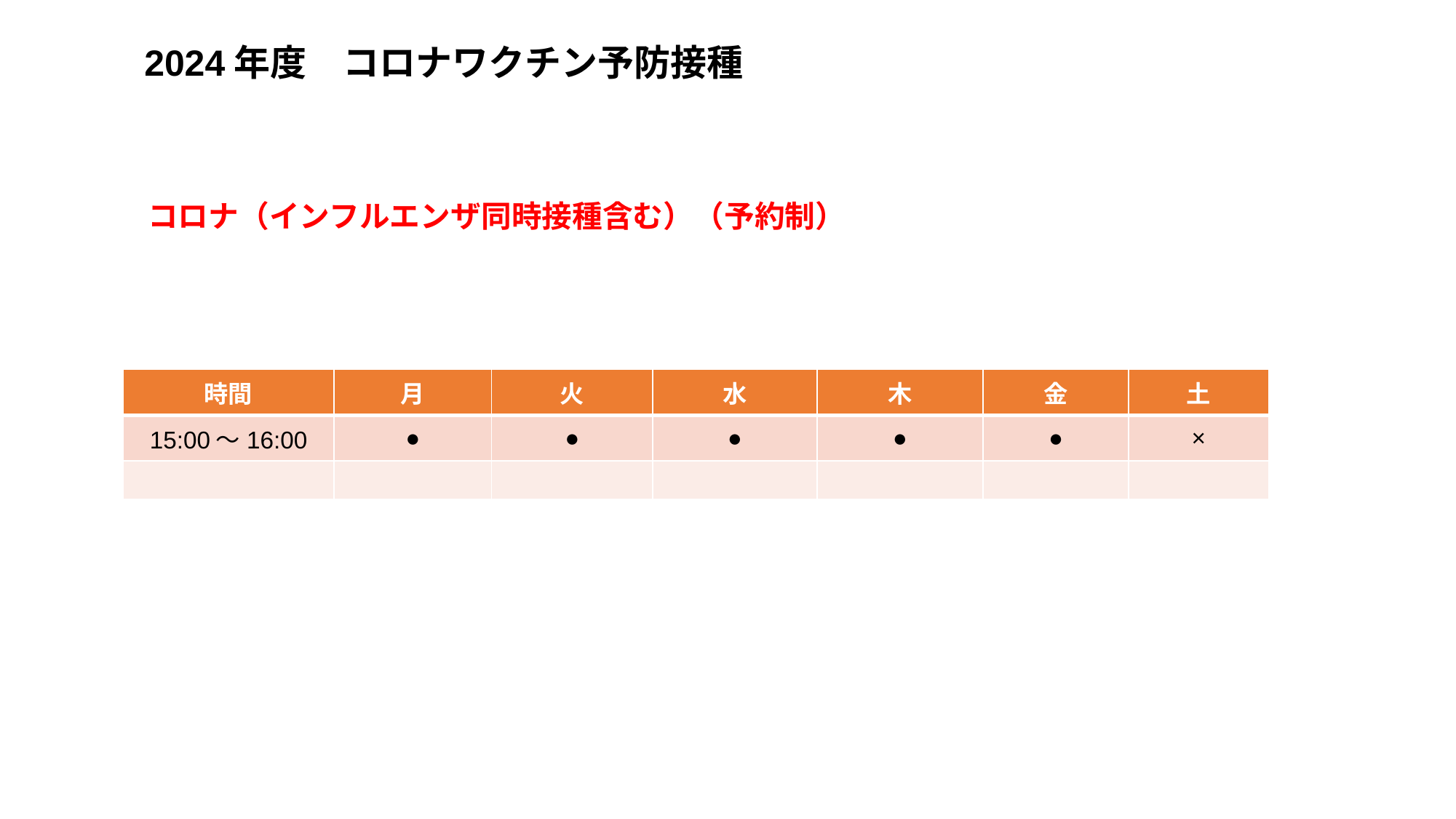

# 2024年度　コロナワクチン予防接種
コロナ（インフルエンザ同時接種含む）（予約制）
| 時間 | 月 | 火 | 水 | 木 | 金 | 土 |
| --- | --- | --- | --- | --- | --- | --- |
| 15:00～16:00 | ● | ● | ● | ● | ● | × |
|  |  |  |  |  |  |  |